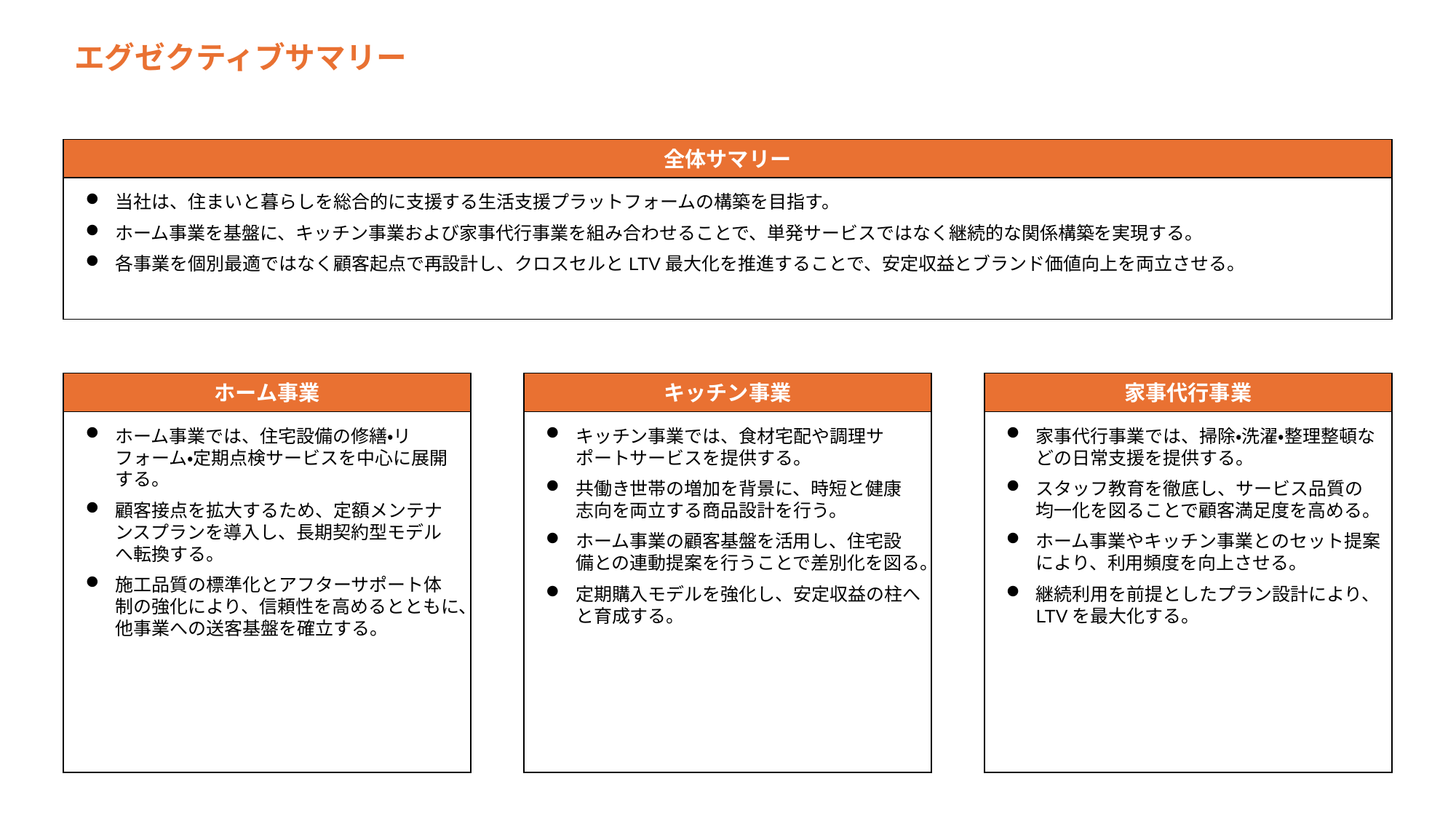

エグゼクティブサマリー
全体サマリー
当社は、住まいと暮らしを総合的に支援する生活支援プラットフォームの構築を目指す。
ホーム事業を基盤に、キッチン事業および家事代行事業を組み合わせることで、単発サービスではなく継続的な関係構築を実現する。
各事業を個別最適ではなく顧客起点で再設計し、クロスセルとLTV最大化を推進することで、安定収益とブランド価値向上を両立させる。
ホーム事業
ホーム事業では、住宅設備の修繕・リフォーム・定期点検サービスを中心に展開する。
顧客接点を拡大するため、定額メンテナンスプランを導入し、長期契約型モデルへ転換する。
施工品質の標準化とアフターサポート体制の強化により、信頼性を高めるとともに、他事業への送客基盤を確立する。
キッチン事業
キッチン事業では、食材宅配や調理サポートサービスを提供する。
共働き世帯の増加を背景に、時短と健康志向を両立する商品設計を行う。
ホーム事業の顧客基盤を活用し、住宅設備との連動提案を行うことで差別化を図る。
定期購入モデルを強化し、安定収益の柱へと育成する。
家事代行事業
家事代行事業では、掃除・洗濯・整理整頓などの日常支援を提供する。
スタッフ教育を徹底し、サービス品質の均一化を図ることで顧客満足度を高める。
ホーム事業やキッチン事業とのセット提案により、利用頻度を向上させる。
継続利用を前提としたプラン設計により、LTVを最大化する。